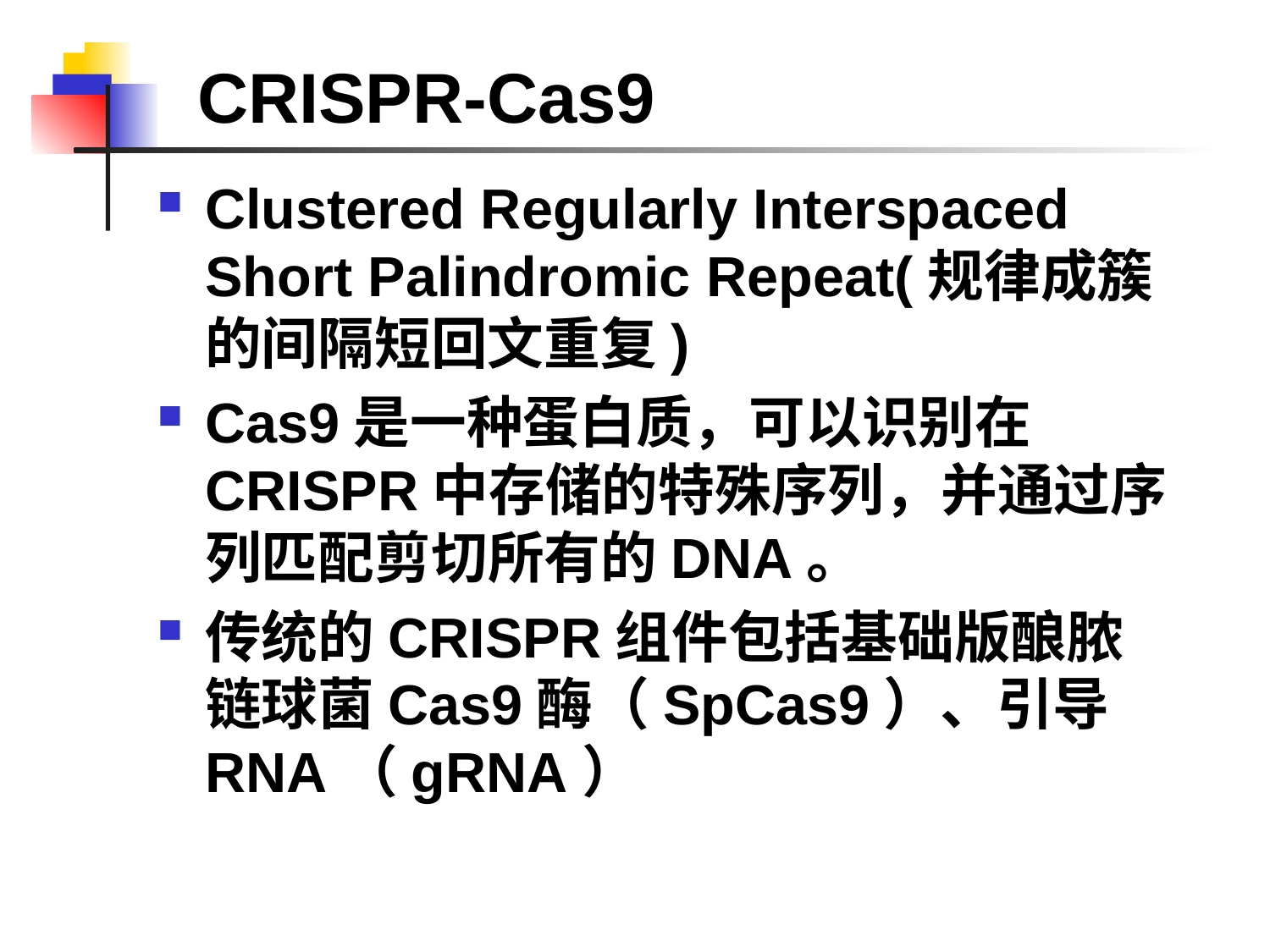

CRISPR-Cas9
Clustered Regularly Interspaced Short Palindromic Repeat(规律成簇的间隔短回文重复)
Cas9是一种蛋白质，可以识别在CRISPR中存储的特殊序列，并通过序列匹配剪切所有的DNA。
传统的CRISPR组件包括基础版酿脓链球菌Cas9酶（SpCas9）、引导RNA（gRNA）